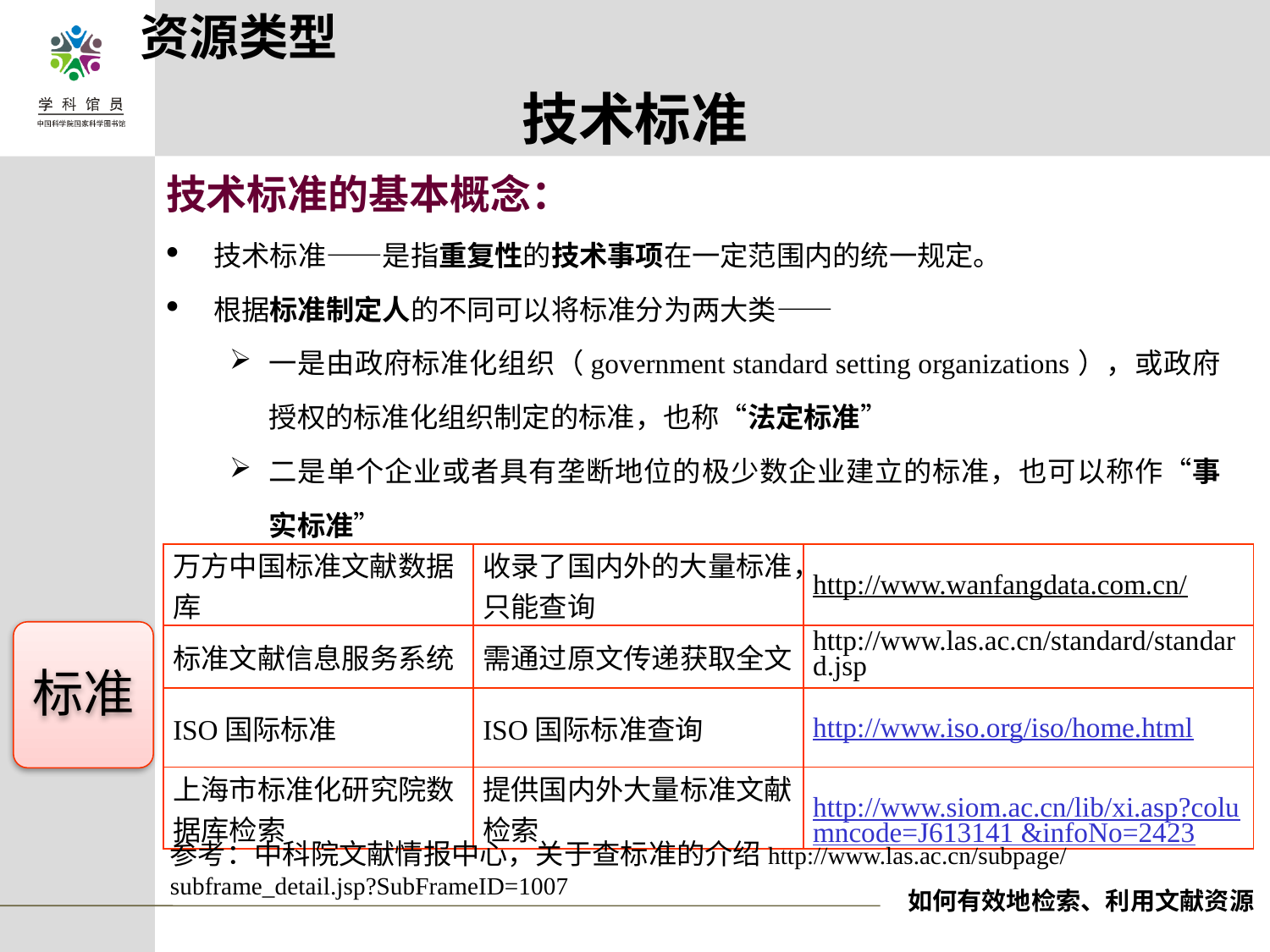

资源类型
# 技术标准
技术标准的基本概念：
技术标准——是指重复性的技术事项在一定范围内的统一规定。
根据标准制定人的不同可以将标准分为两大类——
一是由政府标准化组织（government standard setting organizations），或政府授权的标准化组织制定的标准，也称“法定标准”
二是单个企业或者具有垄断地位的极少数企业建立的标准，也可以称作“事实标准”

| 万方中国标准文献数据库 | 收录了国内外的大量标准，只能查询 | http://www.wanfangdata.com.cn/ |
| --- | --- | --- |
| 标准文献信息服务系统 | 需通过原文传递获取全文 | http://www.las.ac.cn/standard/standard.jsp |
| ISO国际标准 | ISO国际标准查询 | http://www.iso.org/iso/home.html |
| 上海市标准化研究院数据库检索 | 提供国内外大量标准文献检索 | http://www.siom.ac.cn/lib/xi.asp?columncode=J613141 &infoNo=2423 |

标准
参考：中科院文献情报中心，关于查标准的介绍http://www.las.ac.cn/subpage/subframe_detail.jsp?SubFrameID=1007
如何有效地检索、利用文献资源